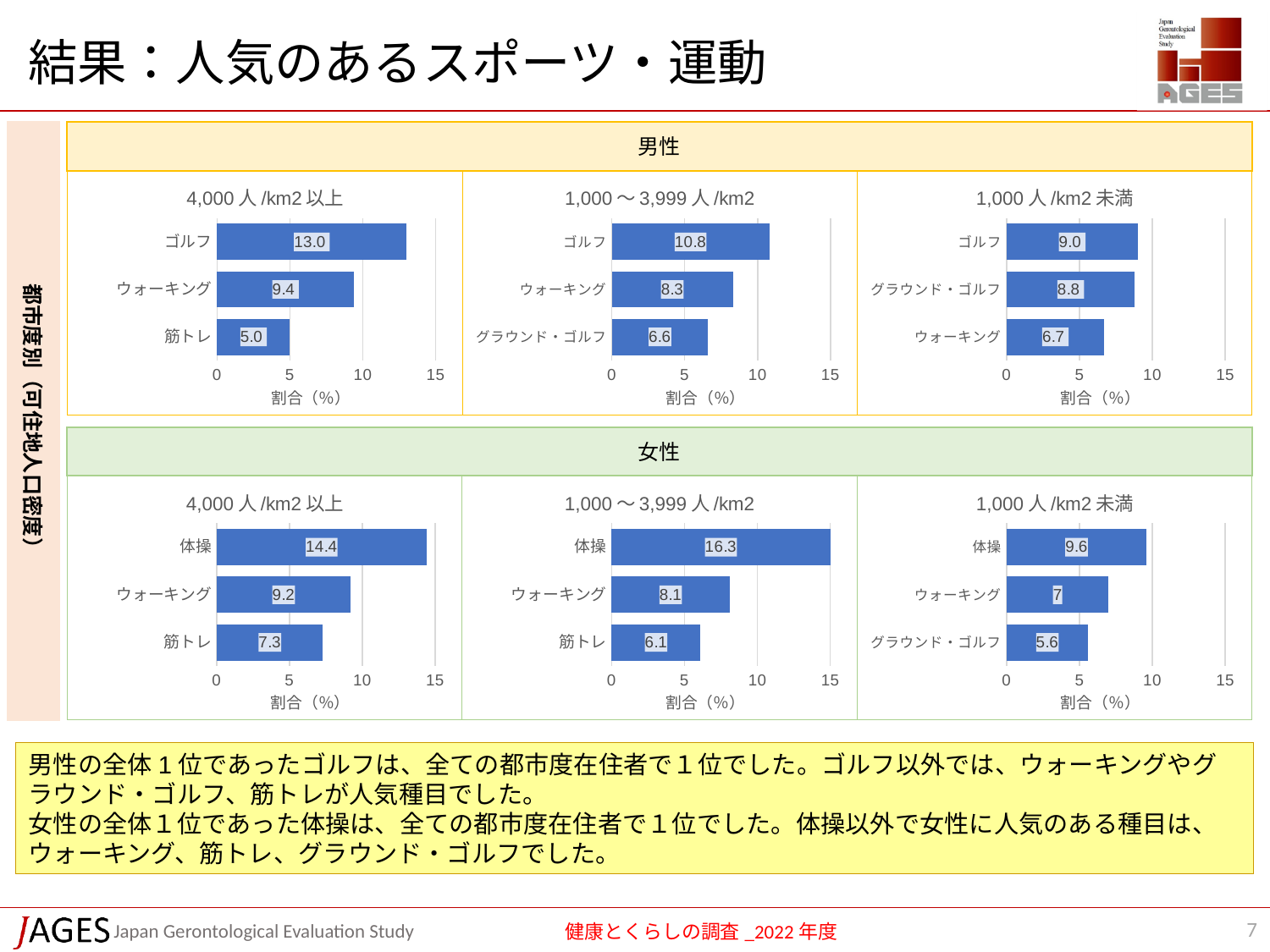

# 結果：人気のあるスポーツ・運動
男性
都市度別（可住地人口密度）

### Chart: 1,000人/km2未満

| Category | 系列 1 |
|---|---|
| ウォーキング | 6.7 |
| グラウンド・ゴルフ | 8.8 |
| ゴルフ | 9.0 |

### Chart: 4,000人/km2以上

| Category | 系列 1 |
|---|---|
| 筋トレ | 5.0 |
| ウォーキング | 9.4 |
| ゴルフ | 13.0 |

### Chart: 1,000〜3,999人/km2

| Category | 系列 1 |
|---|---|
| グラウンド・ゴルフ | 6.6 |
| ウォーキング | 8.3 |
| ゴルフ | 10.8 |
女性

### Chart: 1,000人/km2未満

| Category | 系列 1 |
|---|---|
| グラウンド・ゴルフ | 5.6 |
| ウォーキング | 7.0 |
| 体操 | 9.6 |

### Chart: 4,000人/km2以上

| Category | 系列 1 |
|---|---|
| 筋トレ | 7.3 |
| ウォーキング | 9.2 |
| 体操 | 14.4 |

### Chart: 1,000〜3,999人/km2

| Category | 系列 1 |
|---|---|
| 筋トレ | 6.1 |
| ウォーキング | 8.1 |
| 体操 | 16.3 |
男性の全体1位であったゴルフは、全ての都市度在住者で１位でした。ゴルフ以外では、ウォーキングやグラウンド・ゴルフ、筋トレが人気種目でした。
女性の全体１位であった体操は、全ての都市度在住者で１位でした。体操以外で女性に人気のある種目は、ウォーキング、筋トレ、グラウンド・ゴルフでした。
7